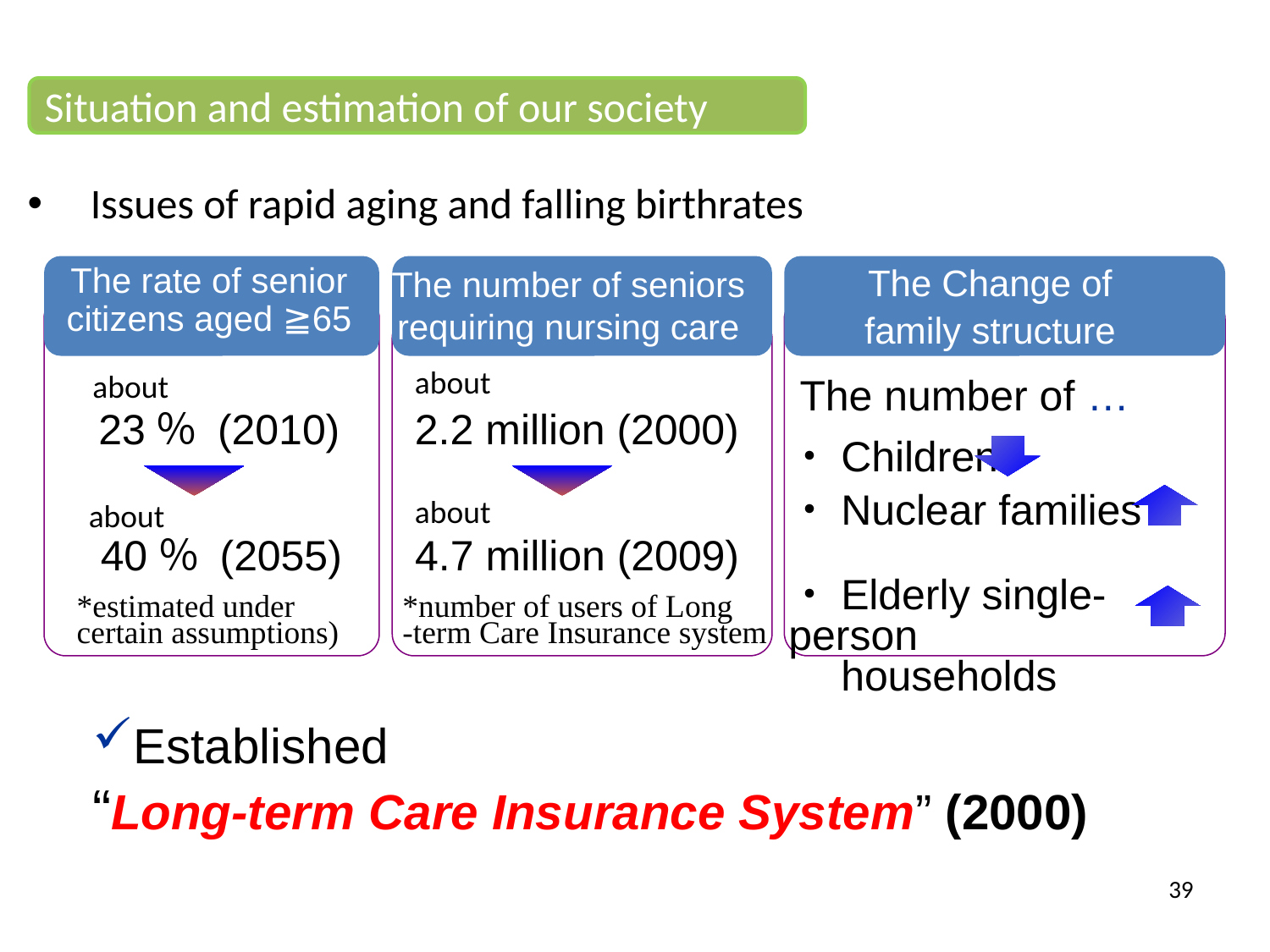

Situation and estimation of our society
Issues of rapid aging and falling birthrates

The rate of senior citizens aged ≧65

The number of seniors
requiring nursing care

The Change of
family structure

about
about
The number of …
2.2 million (2000)
 23％ (2010)
・Children

・Nuclear families

about
about
 40％ (2055)
4.7 million (2009)
・Elderly single-person
　households

*estimated under certain assumptions)
*number of users of Long
-term Care Insurance system
Established
“Long-term Care Insurance System” (2000)
39